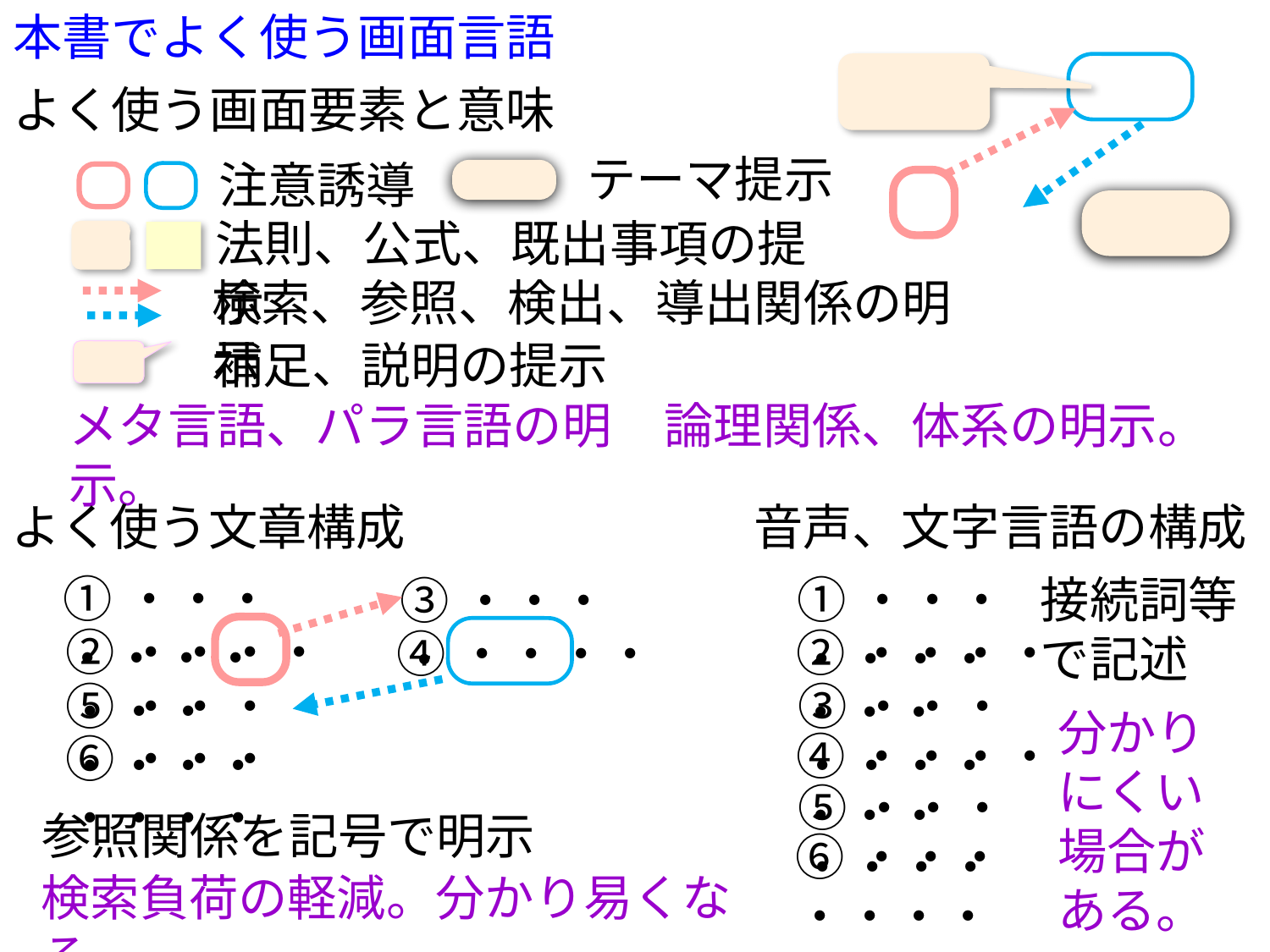

# 本書でよく使う画面言語

よく使う画面要素と意味

テーマ提示
注意誘導

法則、公式、既出事項の提示

検索、参照、検出、導出関係の明示

補足、説明の提示

メタ言語、パラ言語の明示。
論理関係、体系の明示。
よく使う文章構成
音声、文字言語の構成
①・・・・・・・
接続詞等
で記述
①・・・・・・・
③・・・・

②・・・・・・・
②・・・・・・・
④・・・・

⑤・・・・・・・
③・・・・・・・

分かりにくい
場合がある。
④・・・・・・・
⑥・・・・・・・
⑤・・・・・・・
参照関係を記号で明示
⑥・・・・・・・
検索負荷の軽減。分かり易くなる。